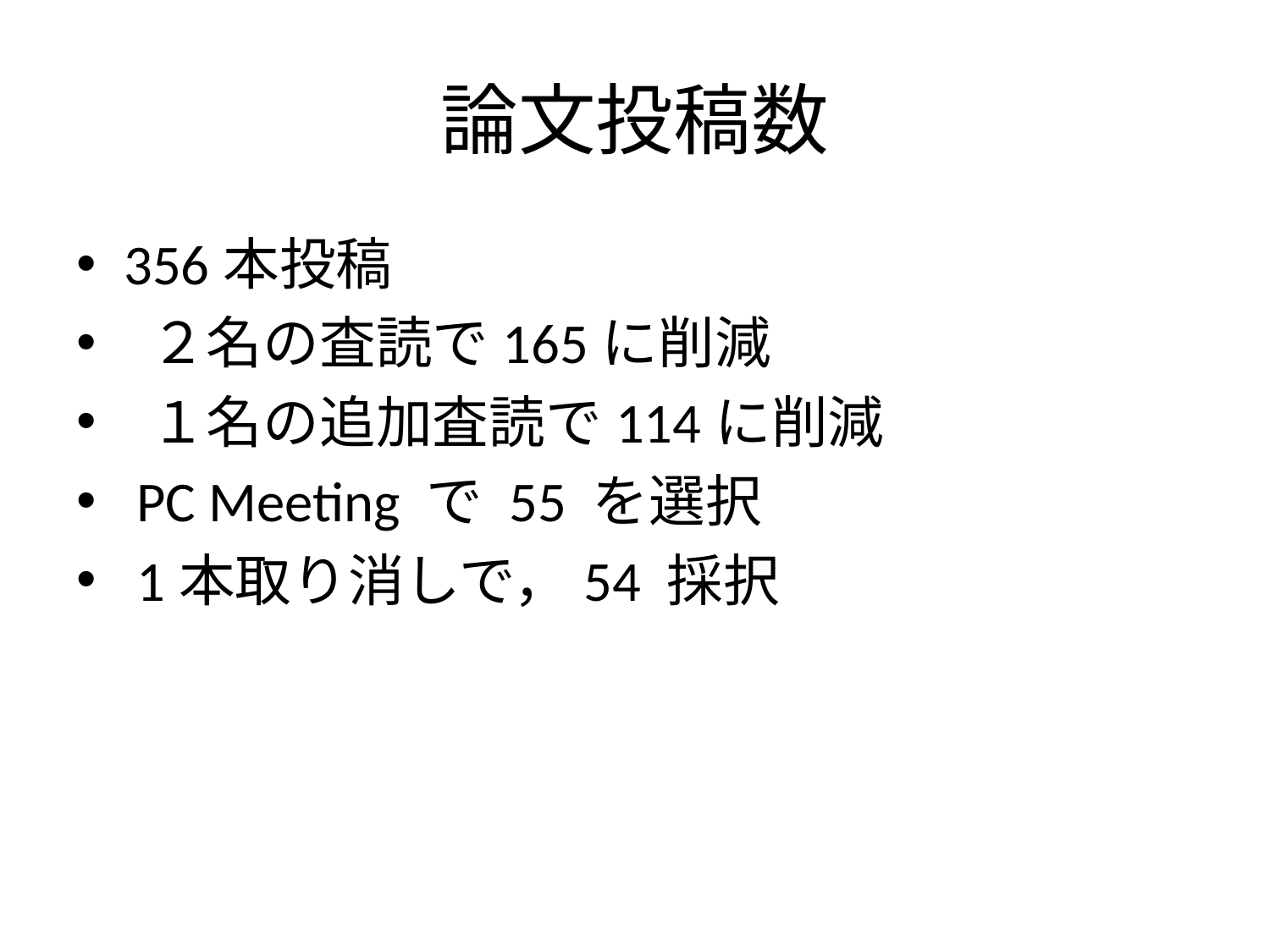

# 論文投稿数
356本投稿
 ２名の査読で165に削減
 １名の追加査読で114に削減
 PC Meeting で 55 を選択
 1本取り消しで，54 採択